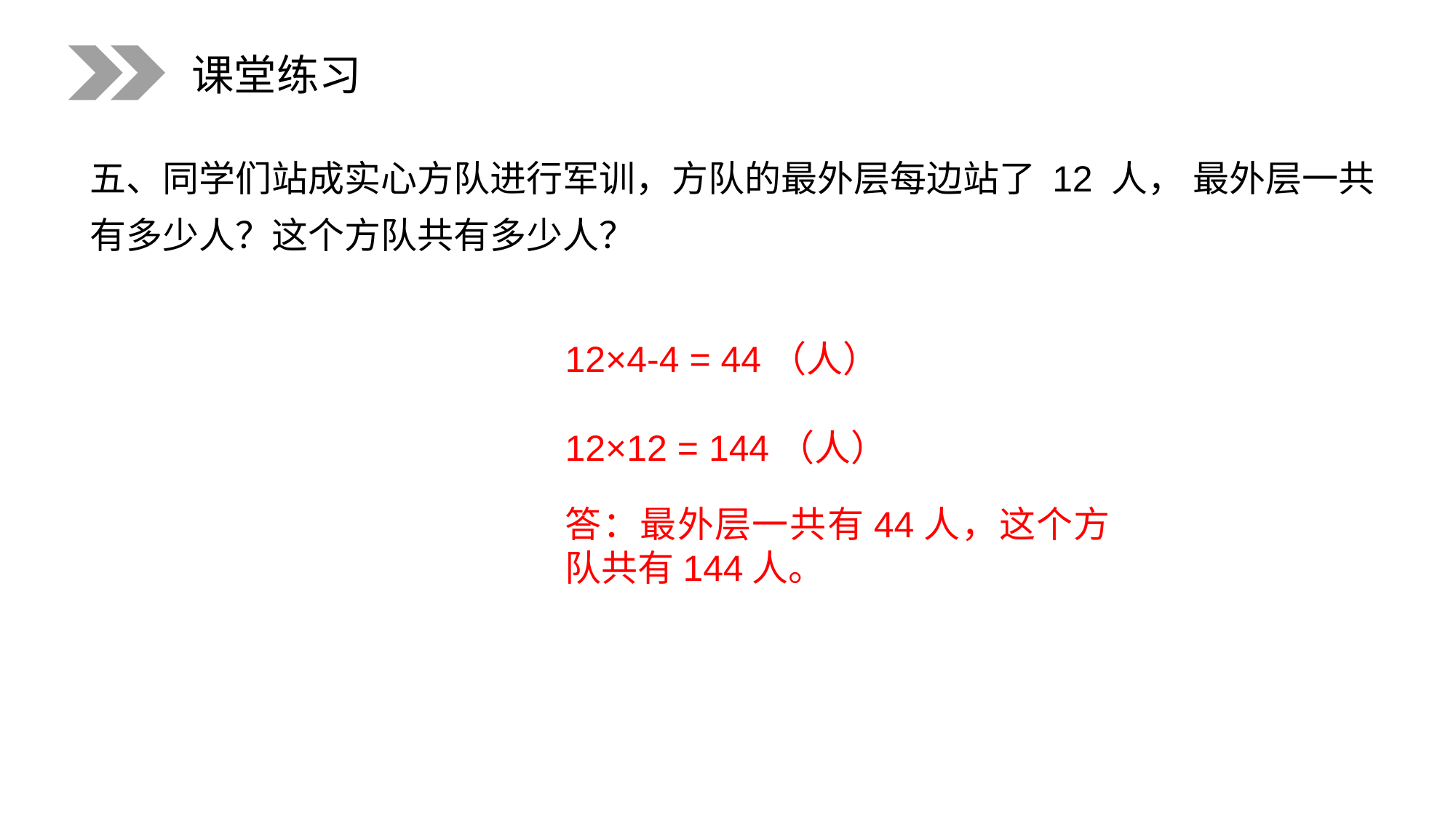

课堂练习
五、同学们站成实心方队进行军训，方队的最外层每边站了 12 人， 最外层一共有多少人？这个方队共有多少人？
12×4-4 = 44（人）
12×12 = 144（人）
答：最外层一共有44人，这个方队共有144人。